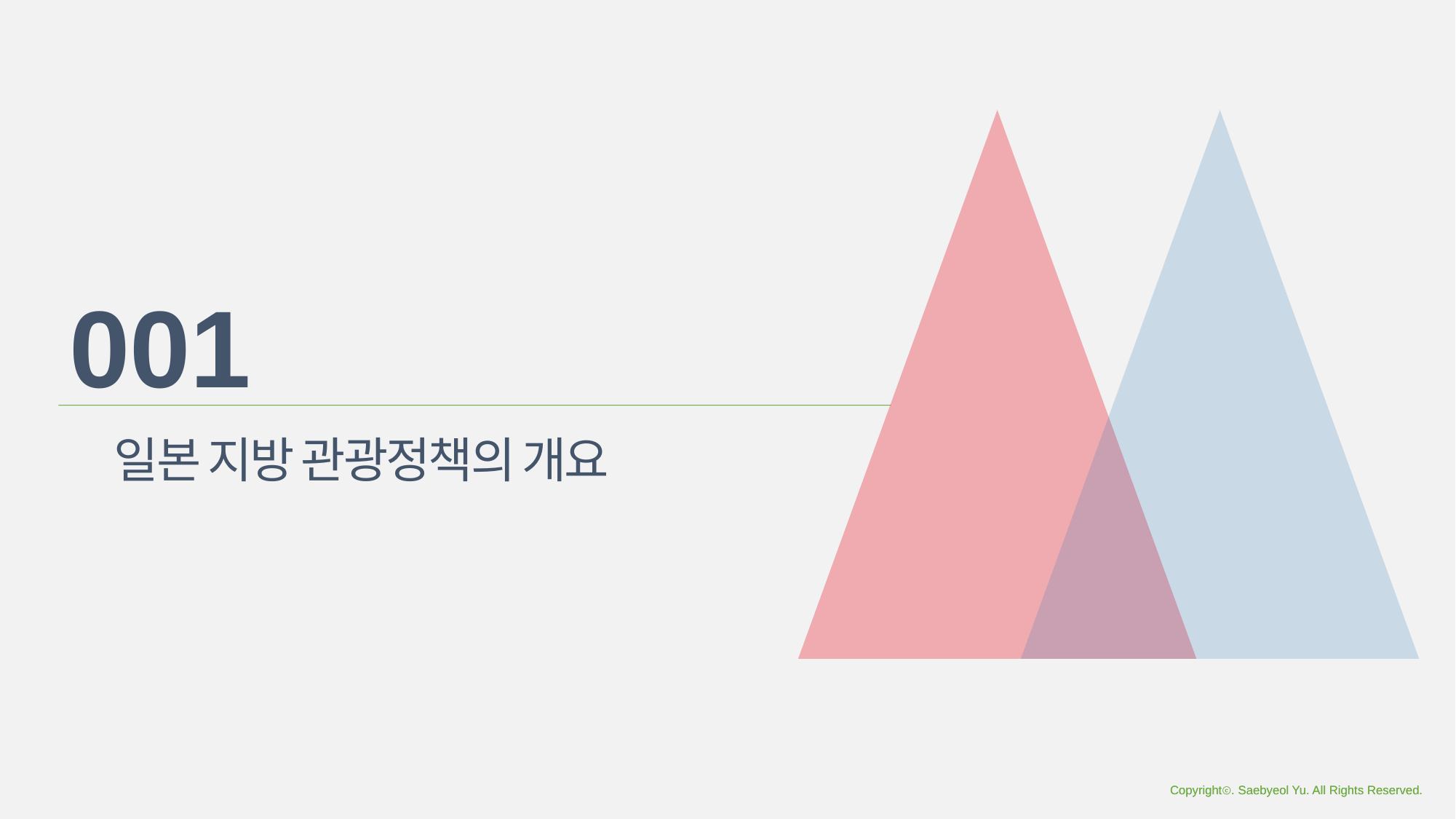

001
일본 지방 관광정책의 개요
Copyrightⓒ. Saebyeol Yu. All Rights Reserved.